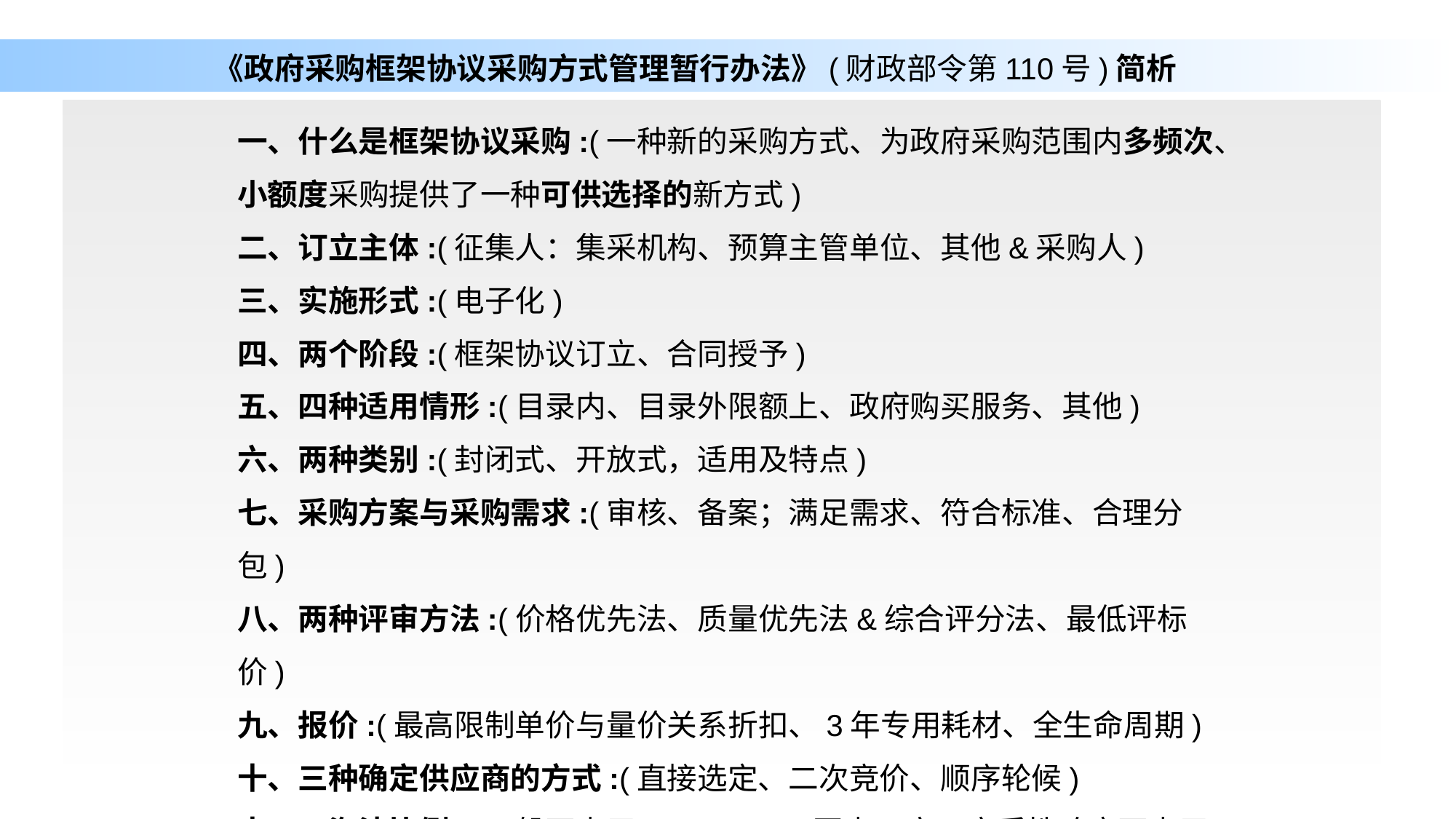

# 《政府采购框架协议采购方式管理暂行办法》(财政部令第110号)简析
一、什么是框架协议采购:(一种新的采购方式、为政府采购范围内多频次、小额度采购提供了一种可供选择的新方式)
二、订立主体:(征集人：集采机构、预算主管单位、其他&采购人)
三、实施形式:(电子化)
四、两个阶段:(框架协议订立、合同授予)
五、四种适用情形:(目录内、目录外限额上、政府购买服务、其他)
六、两种类别:(封闭式、开放式，适用及特点)
七、采购方案与采购需求:(审核、备案；满足需求、符合标准、合理分包)
八、两种评审方法:(价格优先法、质量优先法&综合评分法、最低评标价)
九、报价:(最高限制单价与量价关系折扣、3年专用耗材、全生命周期)
十、三种确定供应商的方式:(直接选定、二次竞价、顺序轮候)
十一、淘汰比例:(一般不少于20%-40%，至少1家，实质性响应不少于2家)